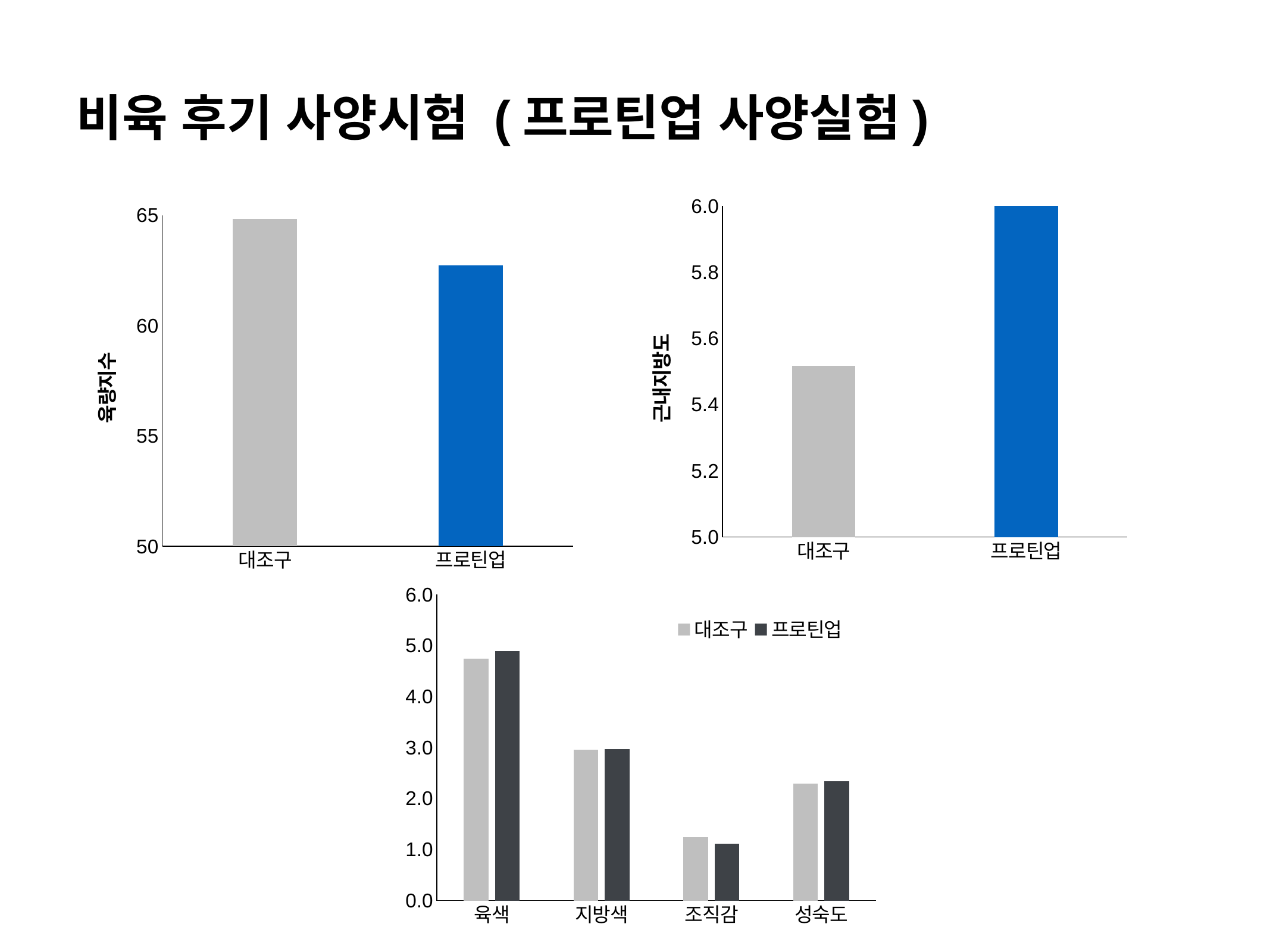

비육 후기 사양시험 (프로틴업 사양실험)

### Chart

| Category | marbling |
|---|---|
| 대조구 | 5.517241379310345 |
| 프로틴업 | 6.023809523809524 |

### Chart

| Category | meat.index |
|---|---|
| 대조구 | 64.84252873563217 |
| 프로틴업 | 62.74726190476192 |

### Chart

| Category | 대조구 | 프로틴업 |
|---|---|---|
| 육색 | 4.747126436781609 | 4.892857142857143 |
| 지방색 | 2.954022988505747 | 2.9761904761904763 |
| 조직감 | 1.2413793103448276 | 1.119047619047619 |
| 성숙도 | 2.2873563218390807 | 2.3452380952380953 |